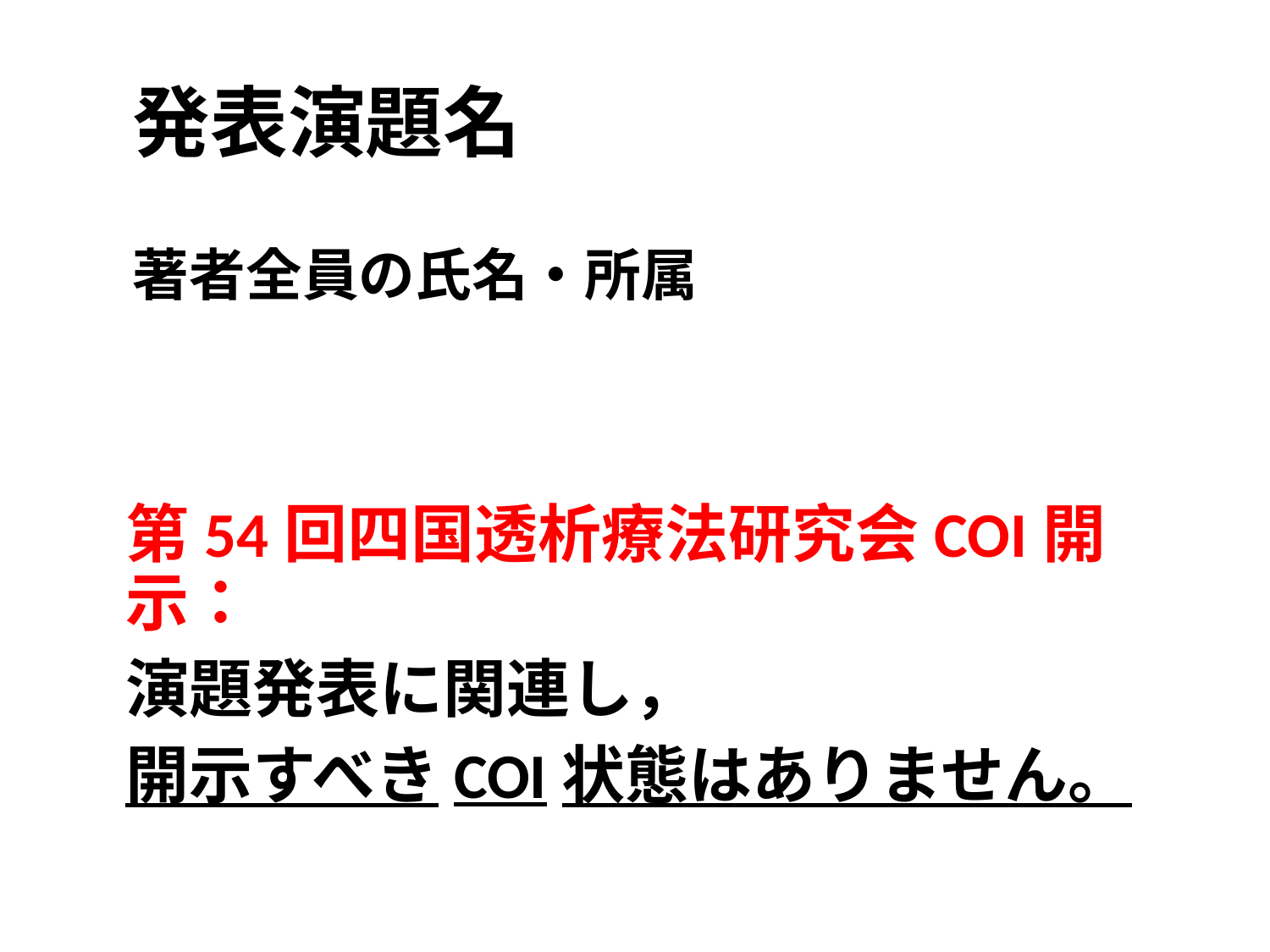

# 発表演題名
著者全員の氏名・所属
第54回四国透析療法研究会COI開示：
演題発表に関連し，
開示すべきCOI状態はありません。